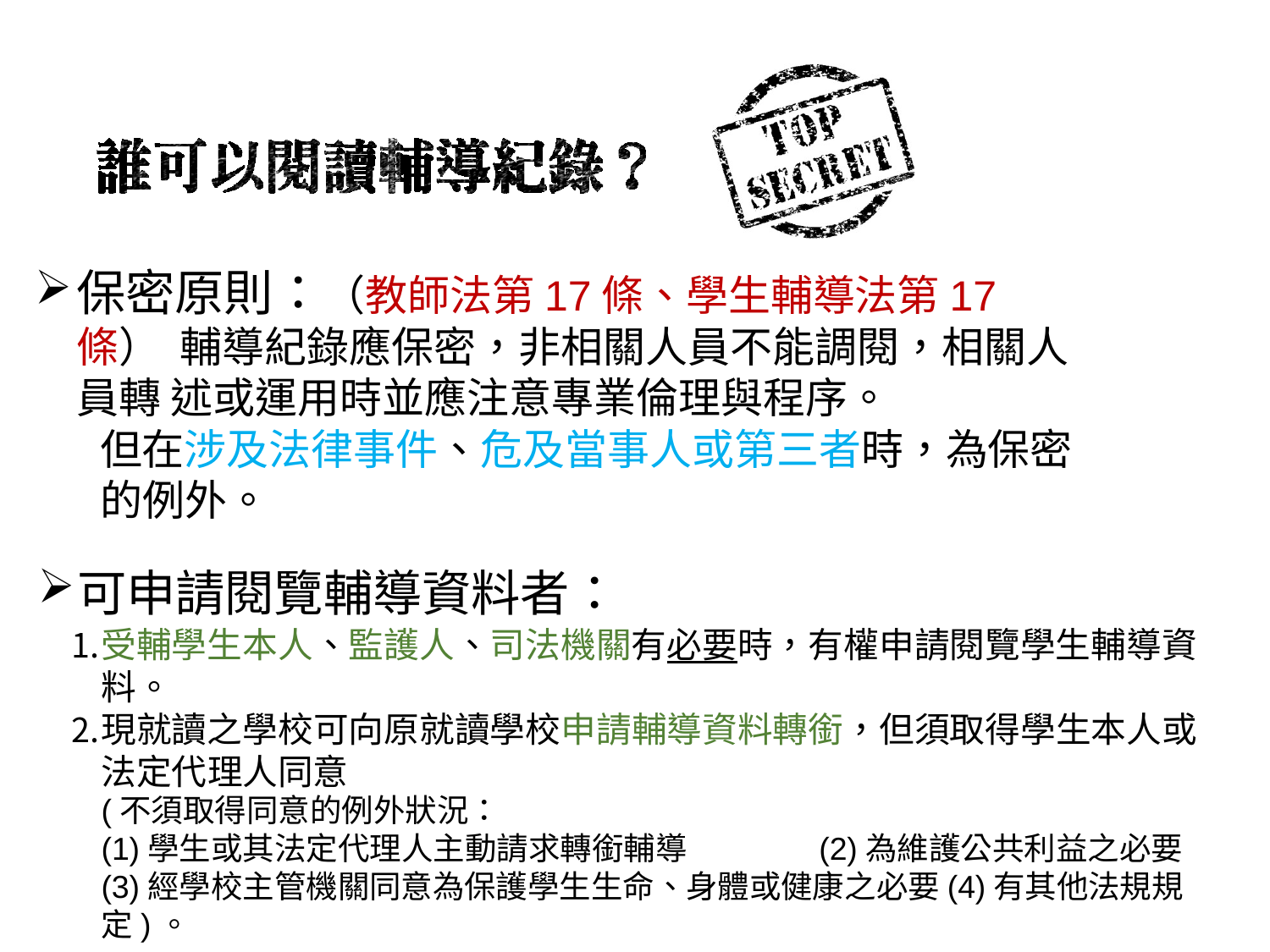

保密原則：（教師法第17條、學生輔導法第17條）  輔導紀錄應保密，非相關人員不能調閱，相關人員轉 述或運用時並應注意專業倫理與程序。
但在涉及法律事件、危及當事人或第三者時，為保密
的例外。
可申請閱覽輔導資料者：
受輔學生本人、監護人、司法機關有必要時，有權申請閱覽學生輔導資 料。
現就讀之學校可向原就讀學校申請輔導資料轉銜，但須取得學生本人或 法定代理人同意
(不須取得同意的例外狀況：
(1)學生或其法定代理人主動請求轉銜輔導	(2)為維護公共利益之必要
(3)經學校主管機關同意為保護學生生命、身體或健康之必要(4)有其他法規規定)。